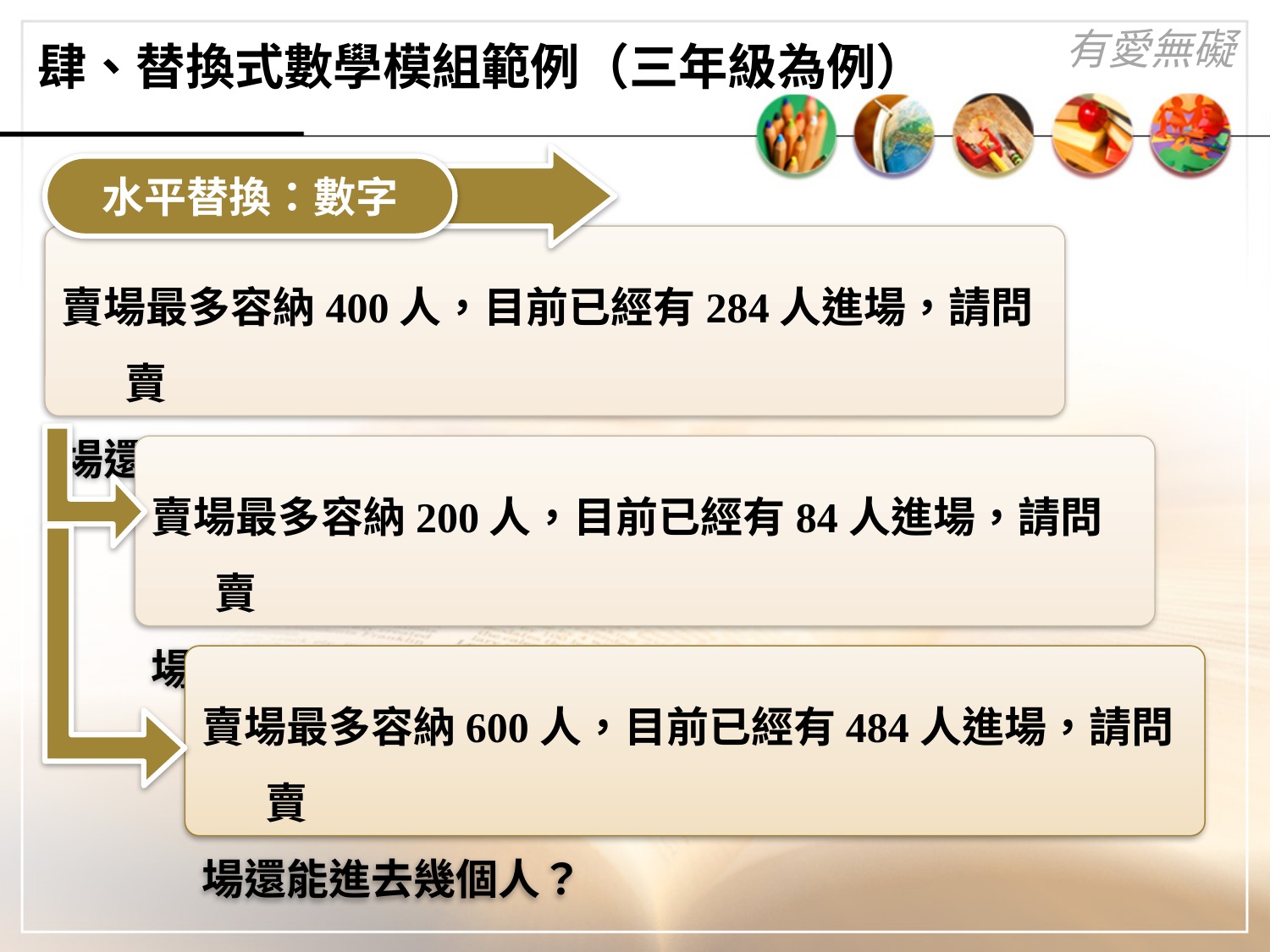

# 肆、替換式數學模組範例（三年級為例）

水平替換：數字

賣場最多容納400人，目前已經有284人進場，請問賣
場還能進去幾個人？

賣場最多容納200人，目前已經有84人進場，請問賣
場還能進去幾個人？

賣場最多容納600人，目前已經有484人進場，請問賣
場還能進去幾個人？